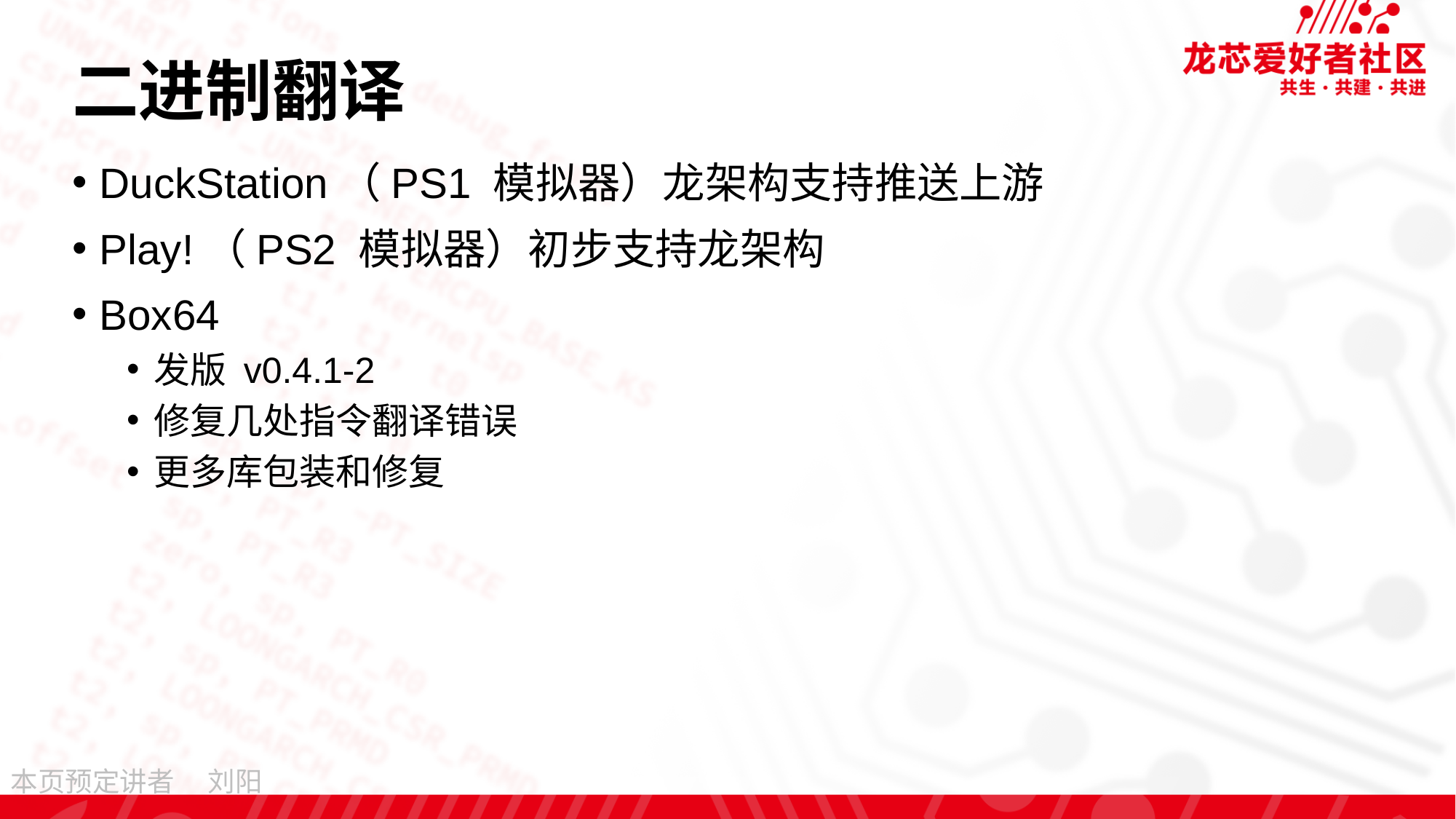

# 二进制翻译
DuckStation（PS1 模拟器）龙架构支持推送上游
Play!（PS2 模拟器）初步支持龙架构
Box64
发版 v0.4.1-2
修复几处指令翻译错误
更多库包装和修复

刘阳